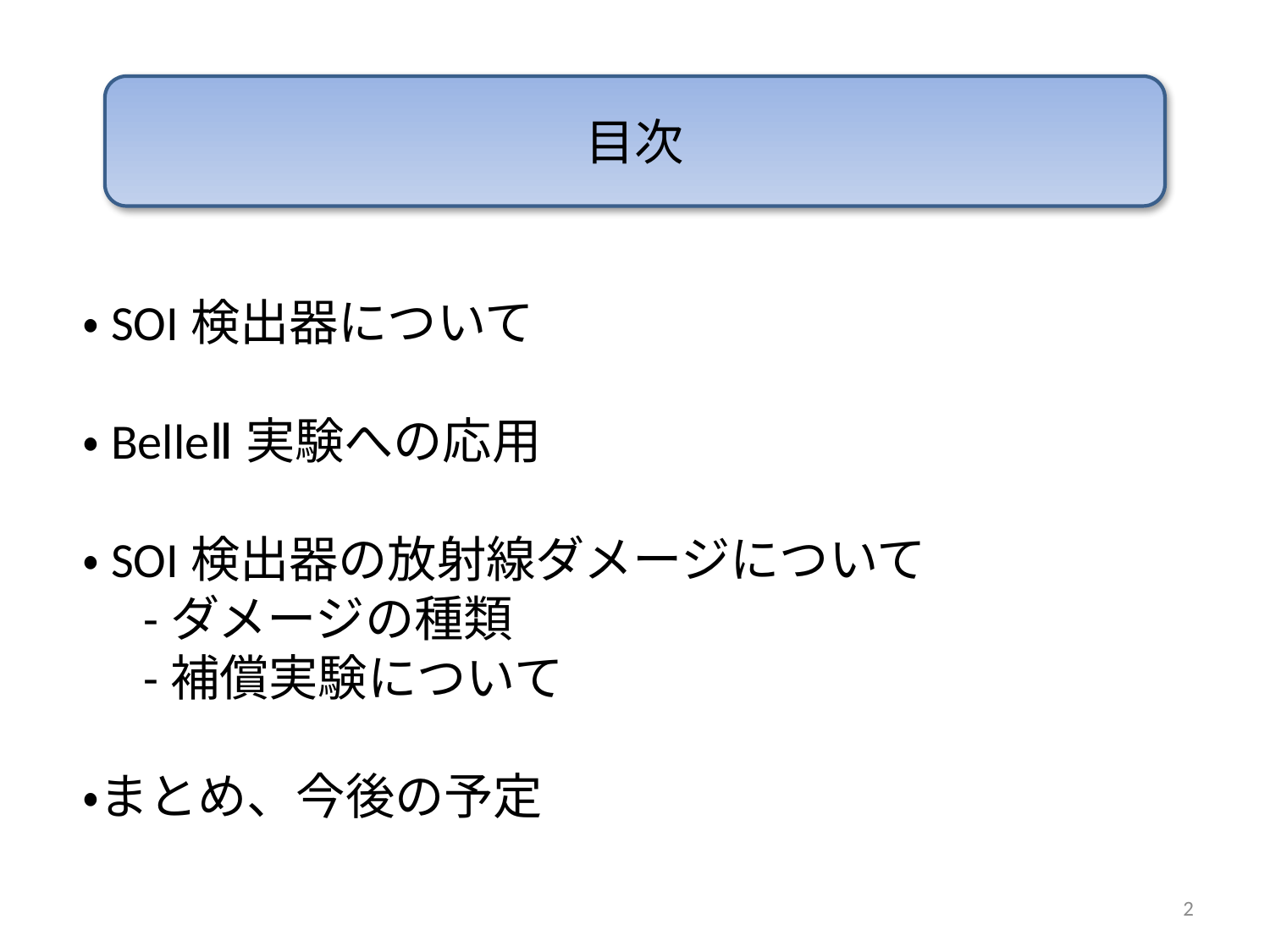

目次

・SOI検出器について

・BelleⅡ実験への応用

・SOI検出器の放射線ダメージについて
　-ダメージの種類
　-補償実験について

・まとめ、今後の予定
2